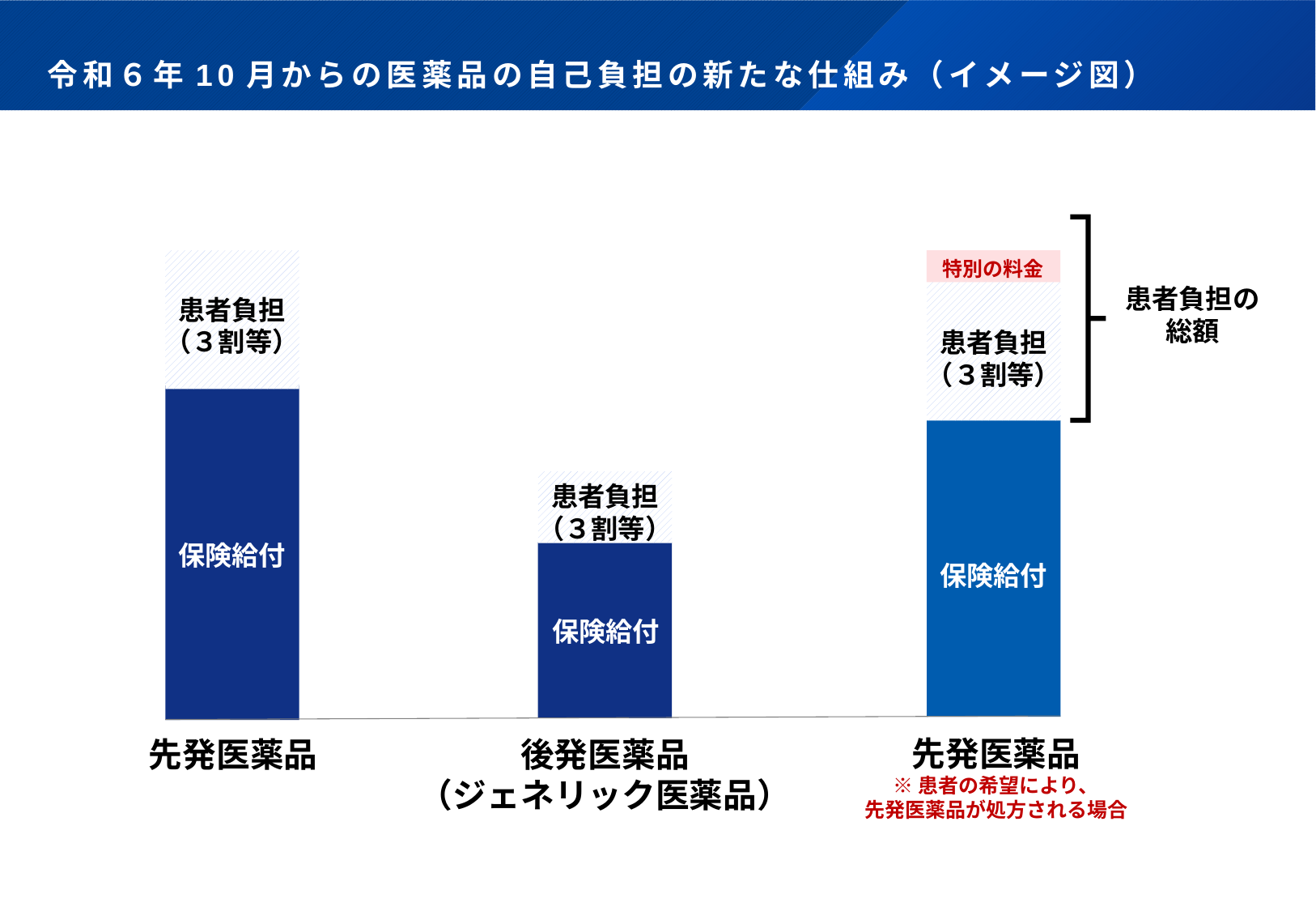

# 令和６年10月からの医薬品の自己負担の新たな仕組み（イメージ図）

特別の料金

患者負担の
総額
患者負担
（３割等）
患者負担
（３割等）

患者負担
（３割等）
保険給付
後発医薬品
（ジェネリック医薬品）

保険給付
保険給付
先発医薬品
※患者の希望により、
先発医薬品が処方される場合

先発医薬品